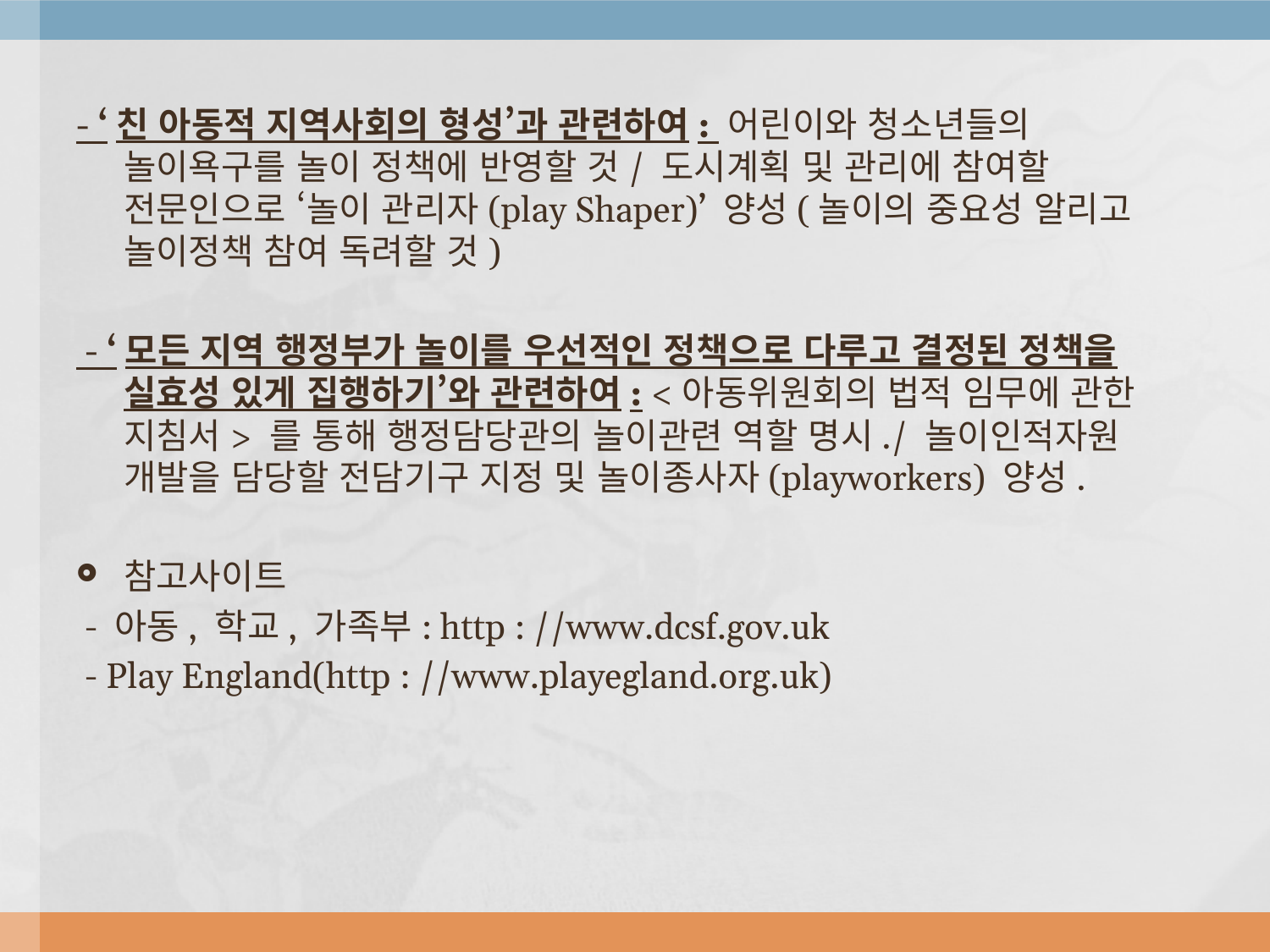

- ‘친 아동적 지역사회의 형성’과 관련하여: 어린이와 청소년들의 놀이욕구를 놀이 정책에 반영할 것/ 도시계획 및 관리에 참여할 전문인으로 ‘놀이 관리자(play Shaper)’ 양성(놀이의 중요성 알리고 놀이정책 참여 독려할 것)

 - ‘모든 지역 행정부가 놀이를 우선적인 정책으로 다루고 결정된 정책을 실효성 있게 집행하기’와 관련하여: <아동위원회의 법적 임무에 관한 지침서> 를 통해 행정담당관의 놀이관련 역할 명시./ 놀이인적자원 개발을 담당할 전담기구 지정 및 놀이종사자(playworkers) 양성.

참고사이트
 - 아동, 학교, 가족부: http : //www.dcsf.gov.uk
 - Play England(http : //www.playegland.org.uk)